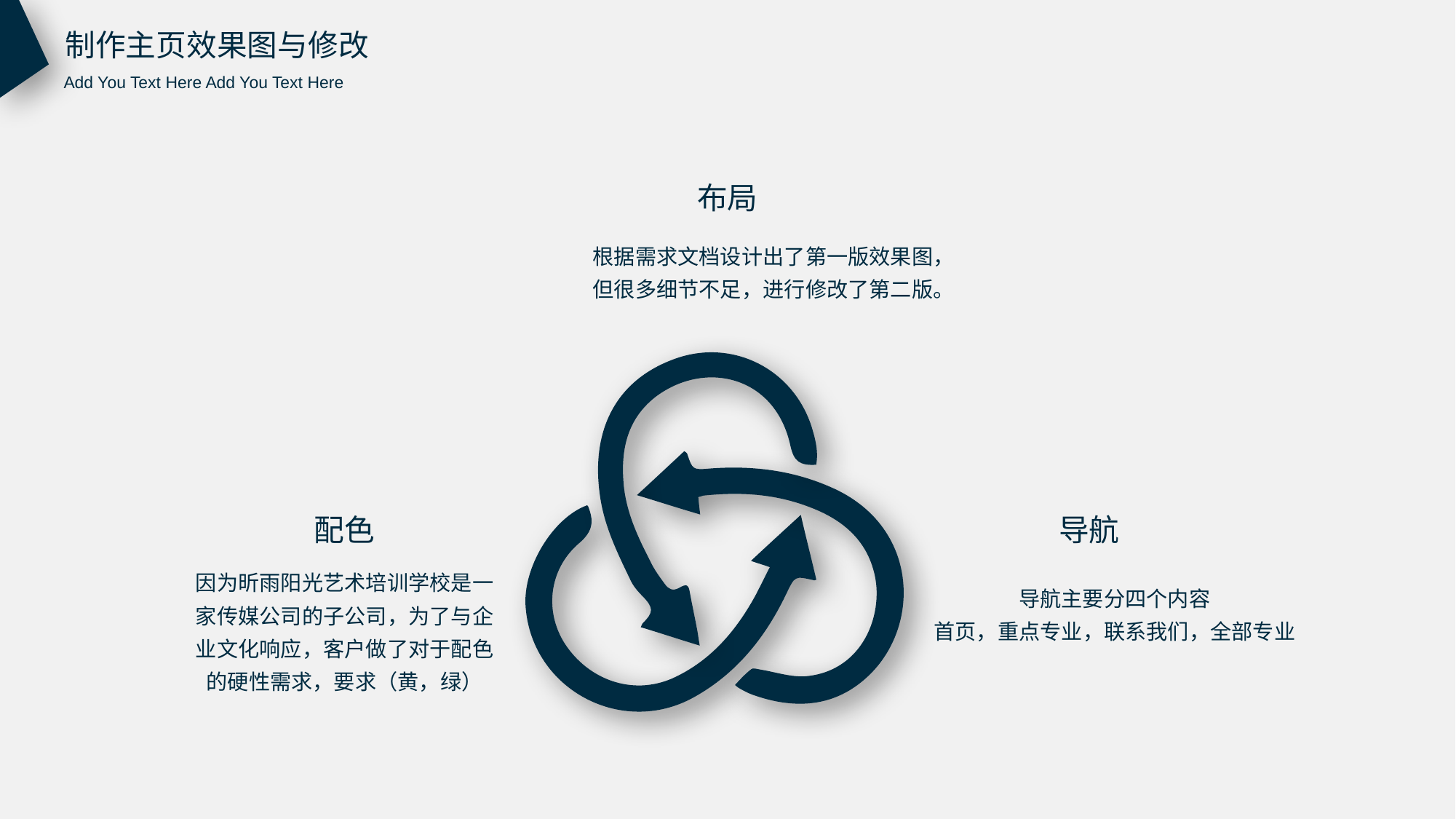

制作主页效果图与修改
Add You Text Here Add You Text Here
布局
根据需求文档设计出了第一版效果图，
但很多细节不足，进行修改了第二版。

配色

导航
因为昕雨阳光艺术培训学校是一家传媒公司的子公司，为了与企业文化响应，客户做了对于配色的硬性需求，要求（黄，绿）
导航主要分四个内容
首页，重点专业，联系我们，全部专业